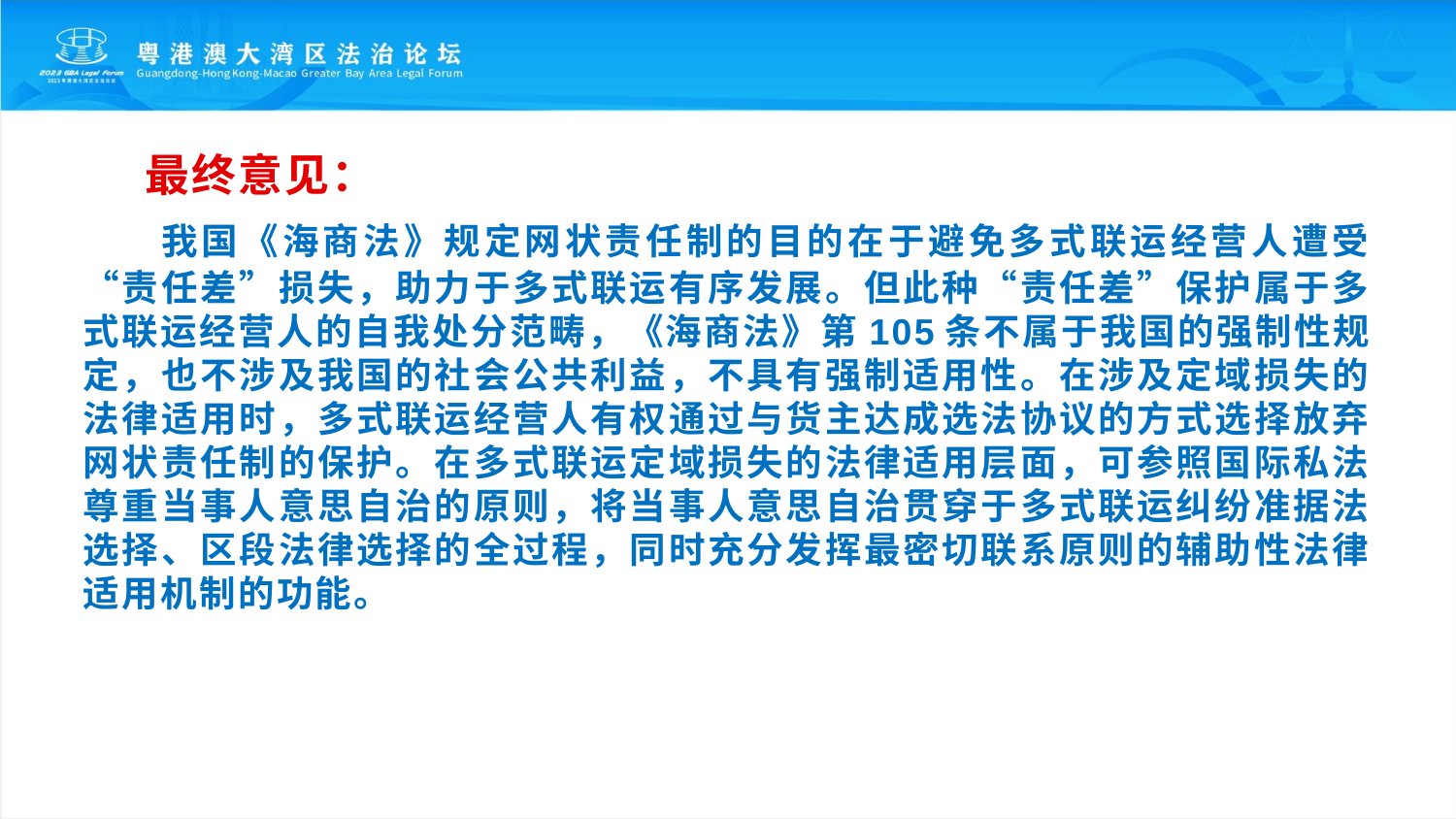

最终意见：
    我国《海商法》规定网状责任制的目的在于避免多式联运经营人遭受“责任差”损失，助力于多式联运有序发展。但此种“责任差”保护属于多式联运经营人的自我处分范畴，《海商法》第105条不属于我国的强制性规定，也不涉及我国的社会公共利益，不具有强制适用性。在涉及定域损失的法律适用时，多式联运经营人有权通过与货主达成选法协议的方式选择放弃网状责任制的保护。在多式联运定域损失的法律适用层面，可参照国际私法尊重当事人意思自治的原则，将当事人意思自治贯穿于多式联运纠纷准据法选择、区段法律选择的全过程，同时充分发挥最密切联系原则的辅助性法律适用机制的功能。